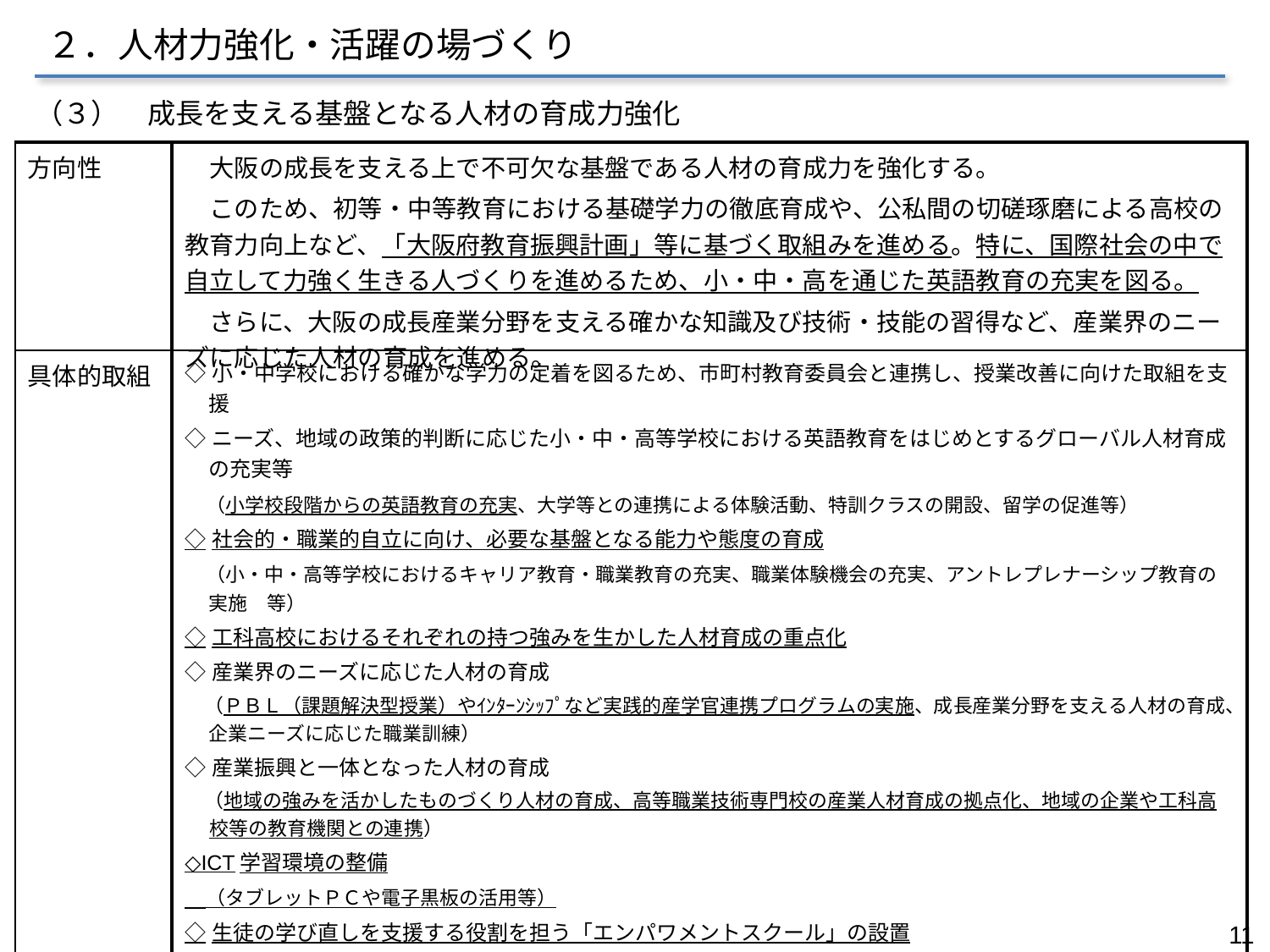

２．人材力強化・活躍の場づくり
（３）　成長を支える基盤となる人材の育成力強化
| 方向性 | 大阪の成長を支える上で不可欠な基盤である人材の育成力を強化する。 　このため、初等・中等教育における基礎学力の徹底育成や、公私間の切磋琢磨による高校の教育力向上など、「大阪府教育振興計画」等に基づく取組みを進める。特に、国際社会の中で自立して力強く生きる人づくりを進めるため、小・中・高を通じた英語教育の充実を図る。 　さらに、大阪の成長産業分野を支える確かな知識及び技術・技能の習得など、産業界のニーズに応じた人材の育成を進める。 |
| --- | --- |
| 具体的取組 | ◇小・中学校における確かな学力の定着を図るため、市町村教育委員会と連携し、授業改善に向けた取組を支援 ◇ニーズ、地域の政策的判断に応じた小・中・高等学校における英語教育をはじめとするグローバル人材育成の充実等 　（小学校段階からの英語教育の充実、大学等との連携による体験活動、特訓クラスの開設、留学の促進等） ◇社会的・職業的自立に向け、必要な基盤となる能力や態度の育成 　（小・中・高等学校におけるキャリア教育・職業教育の充実、職業体験機会の充実、アントレプレナーシップ教育の実施　等） ◇工科高校におけるそれぞれの持つ強みを生かした人材育成の重点化 ◇産業界のニーズに応じた人材の育成 　（ＰＢＬ（課題解決型授業）やｲﾝﾀｰﾝｼｯﾌﾟなど実践的産学官連携プログラムの実施、成長産業分野を支える人材の育成、企業ニーズに応じた職業訓練） ◇産業振興と一体となった人材の育成 　（地域の強みを活かしたものづくり人材の育成、高等職業技術専門校の産業人材育成の拠点化、地域の企業や工科高校等の教育機関との連携） ◇ICT学習環境の整備 　（タブレットＰＣや電子黒板の活用等） ◇生徒の学び直しを支援する役割を担う「エンパワメントスクール」の設置 ◇専修学校における「産学接続型教育」の開発支援 　（観光、ファッション、福祉、ものづくり分野　等） ◇公立・私立学校間の競争条件を整え、生徒・保護者の自由な学校選択を保障できるよう、私立高校生への授業料負担の軽減を支援 |
11